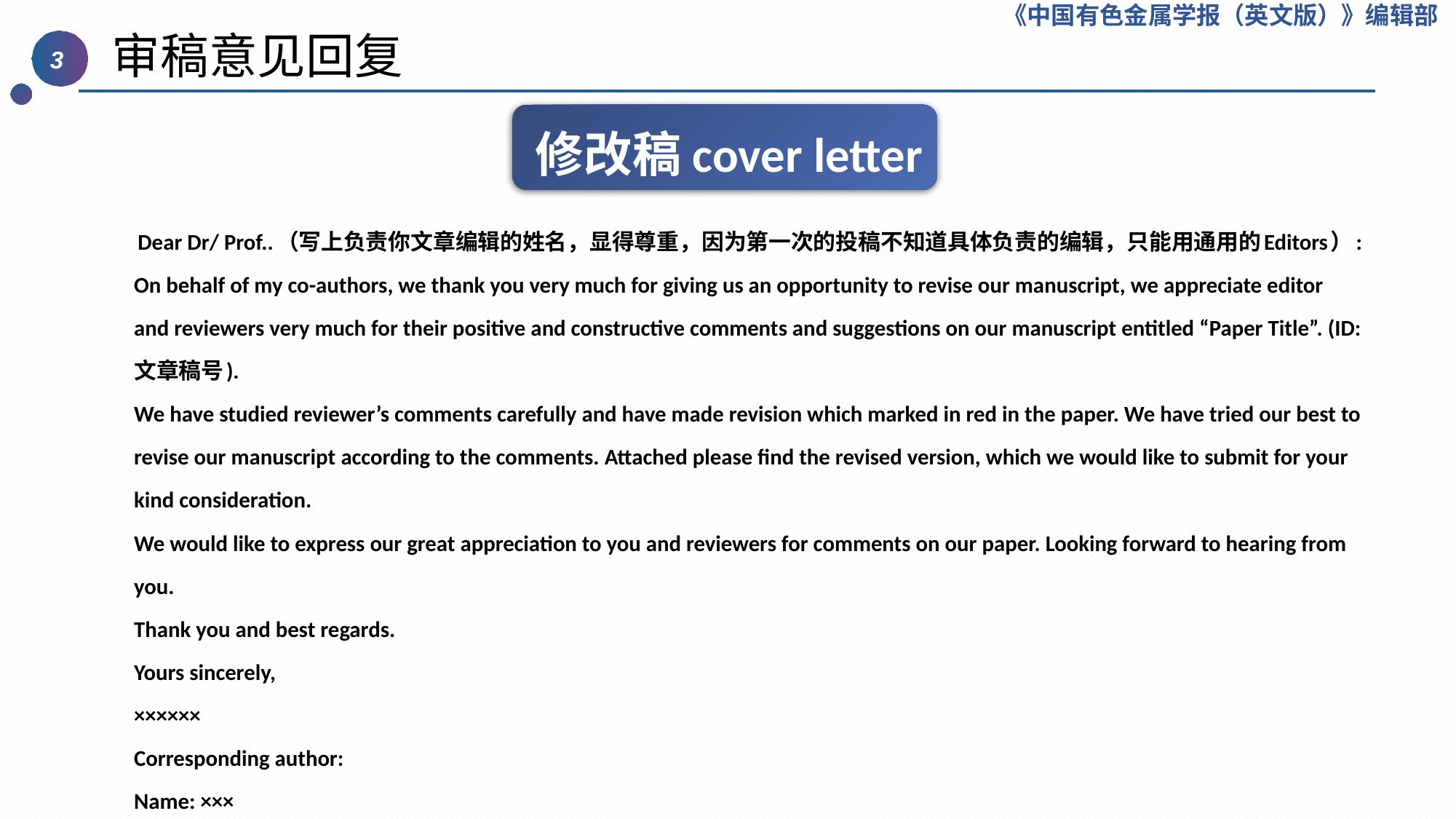

《中国有色金属学报（英文版）》编辑部

      审稿意见回复

3

修改稿cover letter

Dear Dr/ Prof..（写上负责你文章编辑的姓名，显得尊重，因为第一次的投稿不知道具体负责的编辑，只能用通用的Editors）:
On behalf of my co-authors, we thank you very much for giving us an opportunity to revise our manuscript, we appreciate editor and reviewers very much for their positive and constructive comments and suggestions on our manuscript entitled “Paper Title”. (ID: 文章稿号).
We have studied reviewer’s comments carefully and have made revision which marked in red in the paper. We have tried our best to revise our manuscript according to the comments. Attached please find the revised version, which we would like to submit for your kind consideration.
We would like to express our great appreciation to you and reviewers for comments on our paper. Looking forward to hearing from you.
Thank you and best regards.
Yours sincerely,
××××××
Corresponding author:
Name: ×××
E-mail: ××××@××××